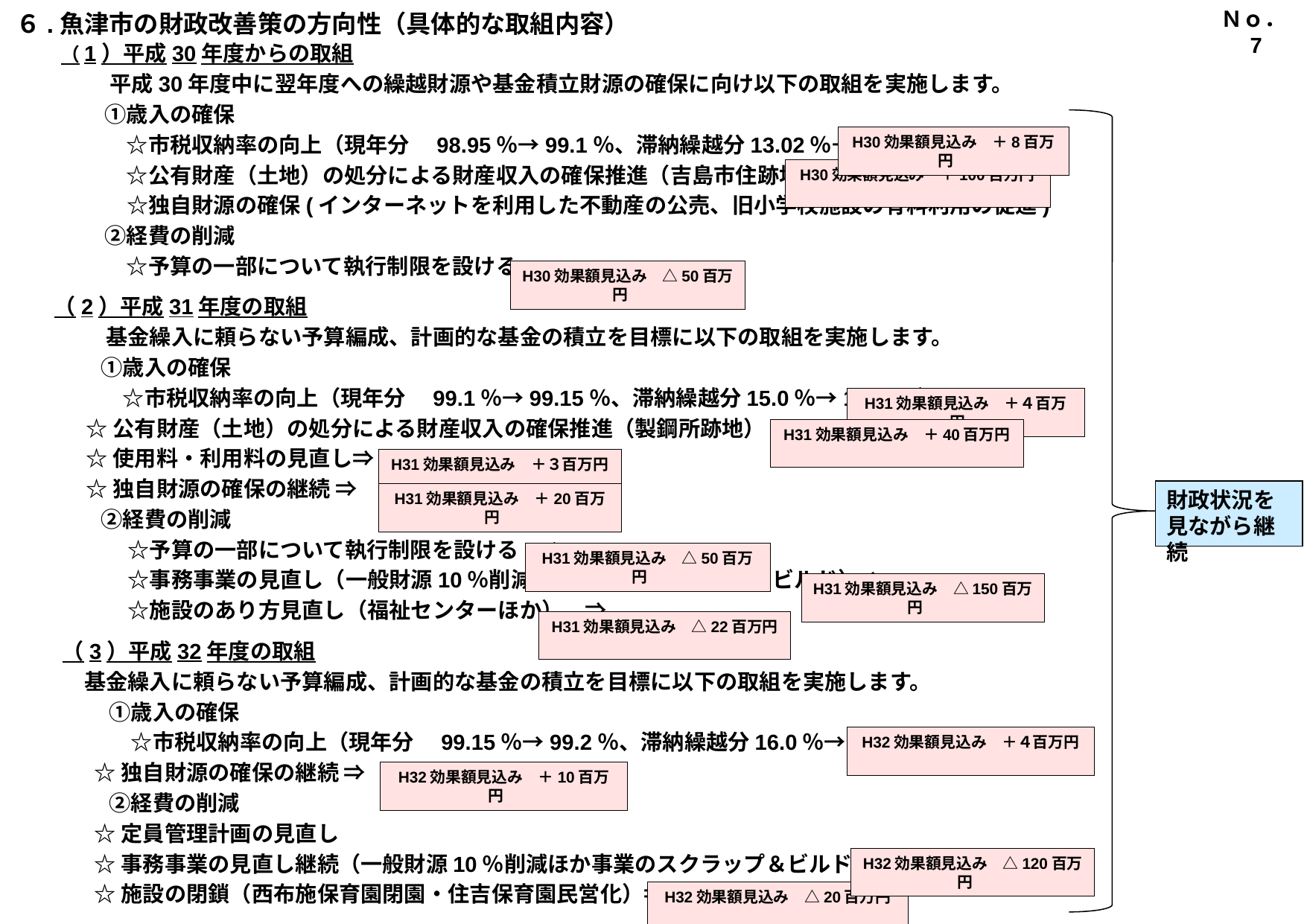

Ｎｏ．7
６.魚津市の財政改善策の方向性（具体的な取組内容）
　（1）平成30年度からの取組
　　　 平成30年度中に翌年度への繰越財源や基金積立財源の確保に向け以下の取組を実施します。
　　　①歳入の確保
　　　　☆市税収納率の向上（現年分　98.95％→99.1％、滞納繰越分13.02％→15.0％）⇒
　　　　☆公有財産（土地）の処分による財産収入の確保推進（吉島市住跡地）　⇒
　　　　☆独自財源の確保(インターネットを利用した不動産の公売、旧小学校施設の有料利用の促進)
　　　②経費の削減
　　　　☆予算の一部について執行制限を設ける　⇒

H30効果額見込み　＋8百万円
H30効果額見込み　＋100百万円
H30効果額見込み　△50百万円
　（2）平成31年度の取組
　　　 基金繰入に頼らない予算編成、計画的な基金の積立を目標に以下の取組を実施します。
　　　①歳入の確保
　　　　☆市税収納率の向上（現年分　99.1％→99.15％、滞納繰越分15.0％→16.0％ ） ⇒
          ☆公有財産（土地）の処分による財産収入の確保推進（製鋼所跡地）　⇒
          ☆使用料・利用料の見直し⇒
          ☆独自財源の確保の継続 ⇒
　　　②経費の削減
　　　　 ☆予算の一部について執行制限を設ける　⇒
　　　　 ☆事務事業の見直し（一般財源10％削減ほか事業のスクラップ＆ビルド）⇒
　　　　 ☆施設のあり方見直し（福祉センターほか）　⇒
H31効果額見込み　＋４百万円
H31効果額見込み　＋40百万円
H31効果額見込み　＋３百万円
財政状況を見ながら継続
H31効果額見込み　＋20百万円
H31効果額見込み　△50百万円
H31効果額見込み　△150百万円
H31効果額見込み　△22百万円
　（3）平成32年度の取組
       基金繰入に頼らない予算編成、計画的な基金の積立を目標に以下の取組を実施します。
　　　①歳入の確保
　　　　☆市税収納率の向上（現年分　99.15％→99.2％、滞納繰越分16.0％→17.0％） ⇒
          ☆独自財源の確保の継続 ⇒
　　　②経費の削減
          ☆定員管理計画の見直し
          ☆事務事業の見直し継続（一般財源10％削減ほか事業のスクラップ＆ビルド）⇒
          ☆施設の閉鎖（西布施保育園閉園・住吉保育園民営化）⇒
H32効果額見込み　＋４百万円
H32効果額見込み　＋10百万円
H32効果額見込み　△120百万円
H32効果額見込み　△20百万円